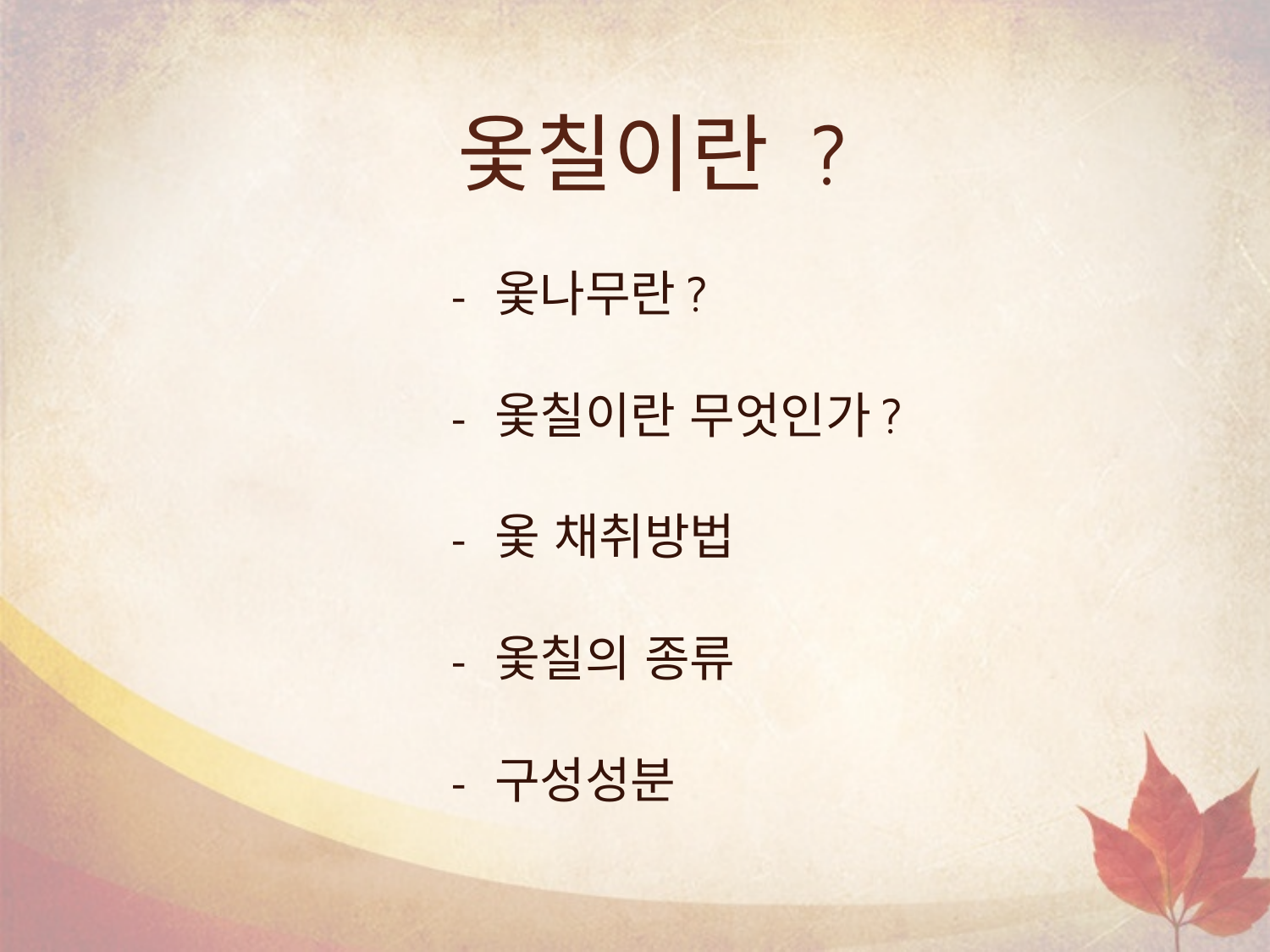

# 옻칠이란 ?
- 옻나무란?

- 옻칠이란 무엇인가?

- 옻 채취방법

- 옻칠의 종류

- 구성성분